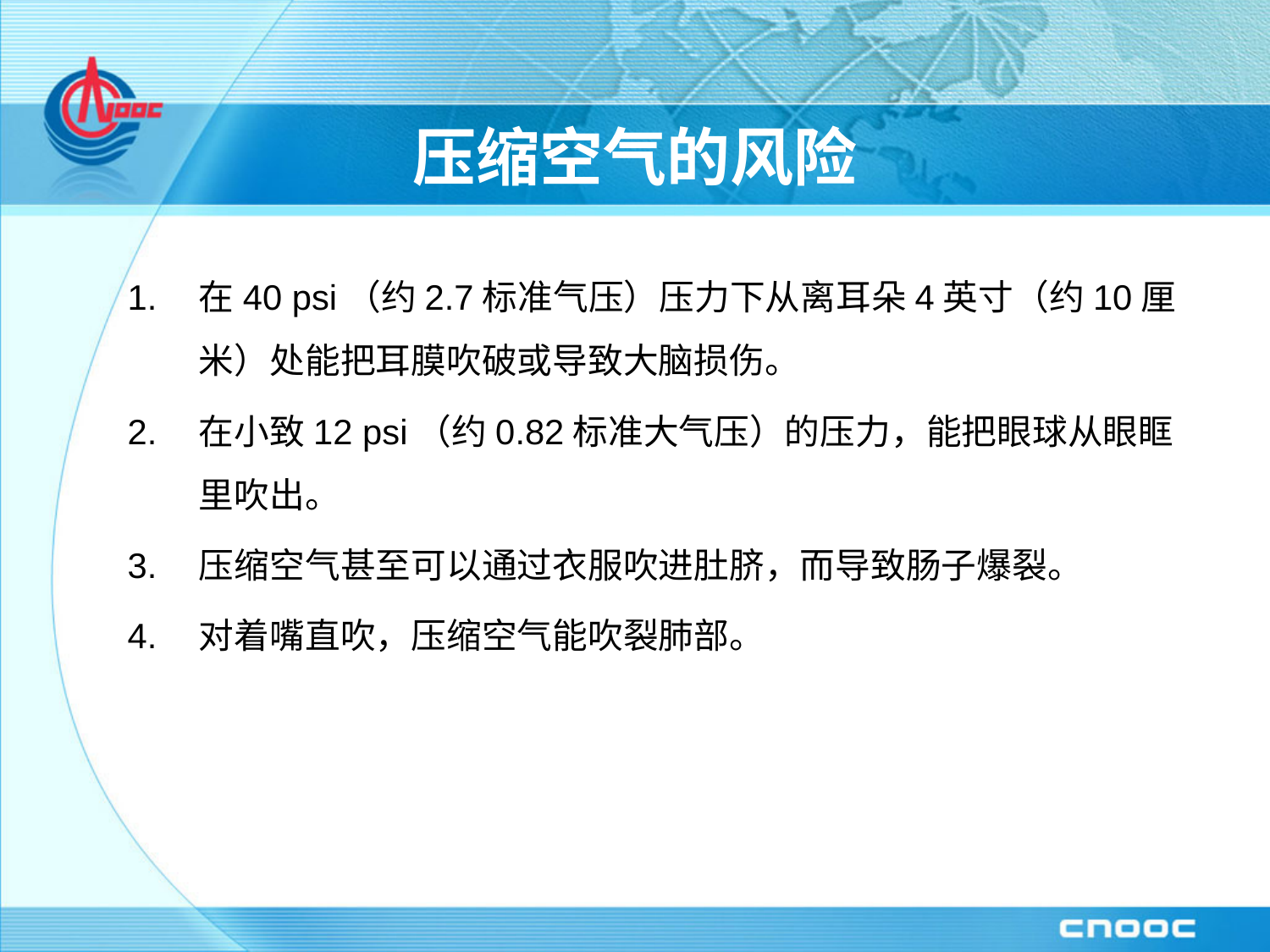

# 压缩空气的风险
在40 psi（约2.7标准气压）压力下从离耳朵4英寸（约10厘米）处能把耳膜吹破或导致大脑损伤。
在小致12 psi（约0.82标准大气压）的压力，能把眼球从眼眶里吹出。
压缩空气甚至可以通过衣服吹进肚脐，而导致肠子爆裂。
对着嘴直吹，压缩空气能吹裂肺部。